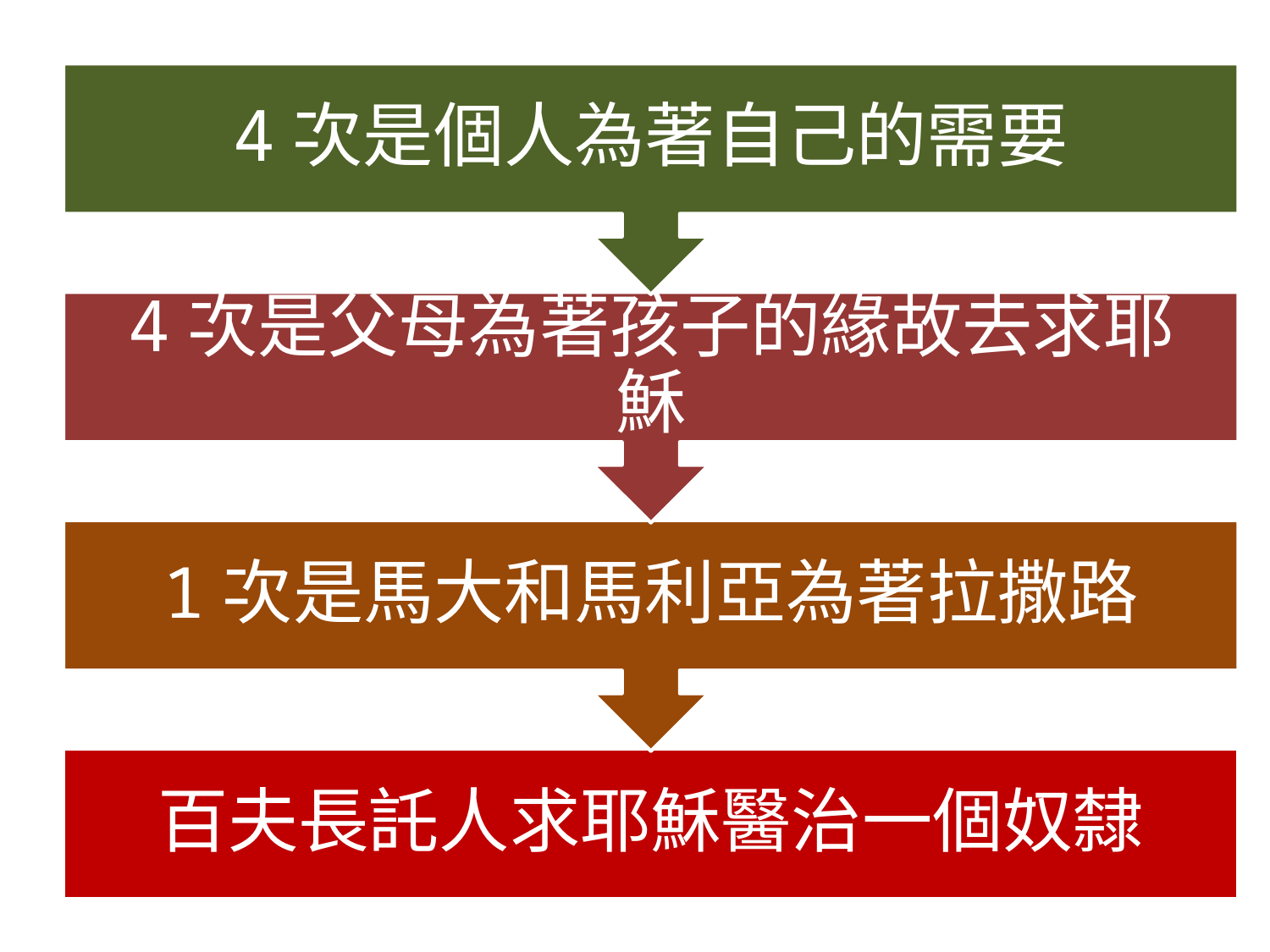

百夫長託人求耶穌醫治一個奴隸
1次是馬大和馬利亞為著拉撒路
4次是父母為著孩子的緣故去求耶穌
4次是個人為著自己的需要